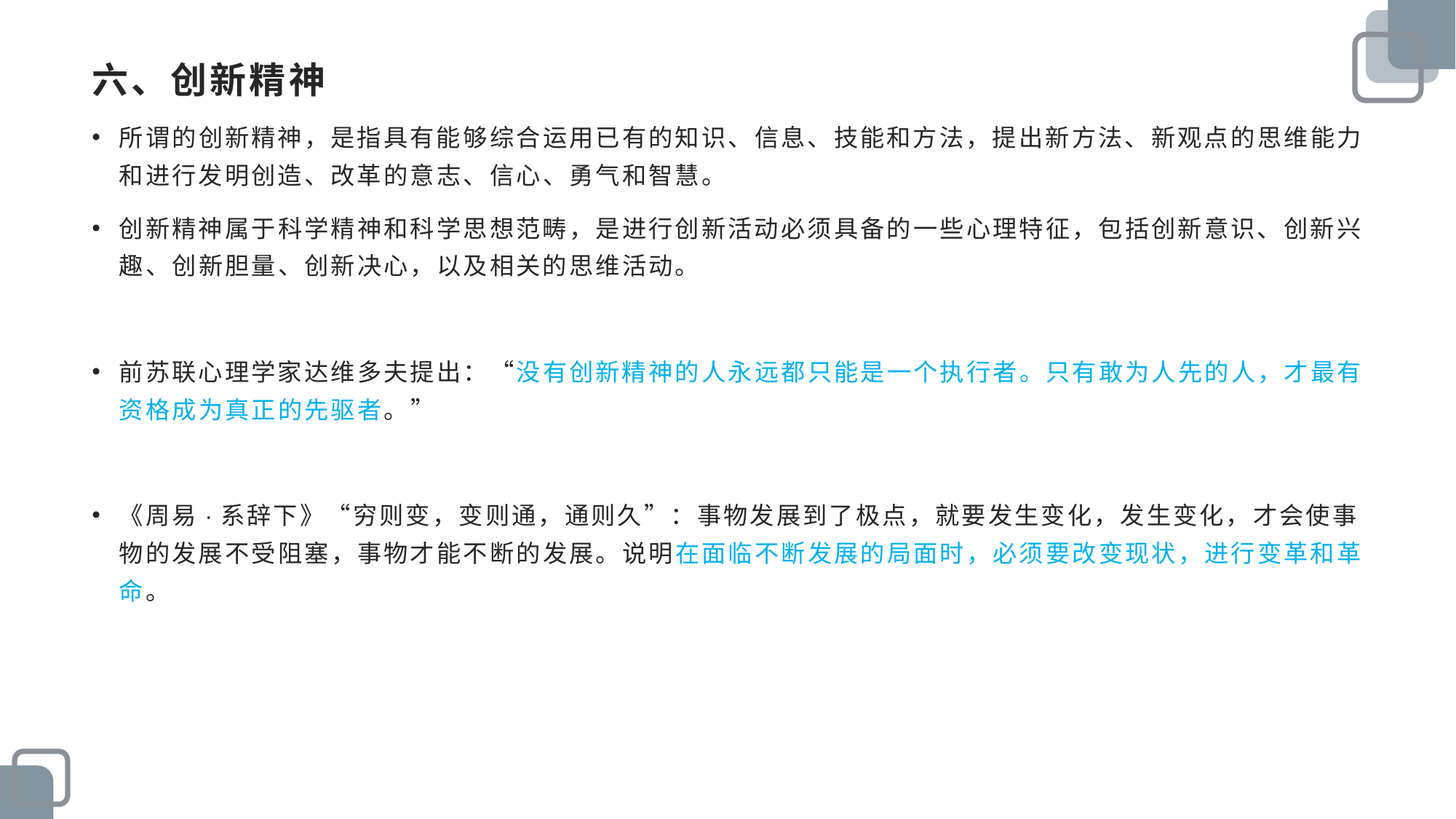

# 六、创新精神
所谓的创新精神，是指具有能够综合运用已有的知识、信息、技能和方法，提出新方法、新观点的思维能力和进行发明创造、改革的意志、信心、勇气和智慧。
创新精神属于科学精神和科学思想范畴，是进行创新活动必须具备的一些心理特征，包括创新意识、创新兴趣、创新胆量、创新决心，以及相关的思维活动。

前苏联心理学家达维多夫提出：“没有创新精神的人永远都只能是一个执行者。只有敢为人先的人，才最有资格成为真正的先驱者。”

《周易·系辞下》“穷则变，变则通，通则久”：事物发展到了极点，就要发生变化，发生变化，才会使事物的发展不受阻塞，事物才能不断的发展。说明在面临不断发展的局面时，必须要改变现状，进行变革和革命。